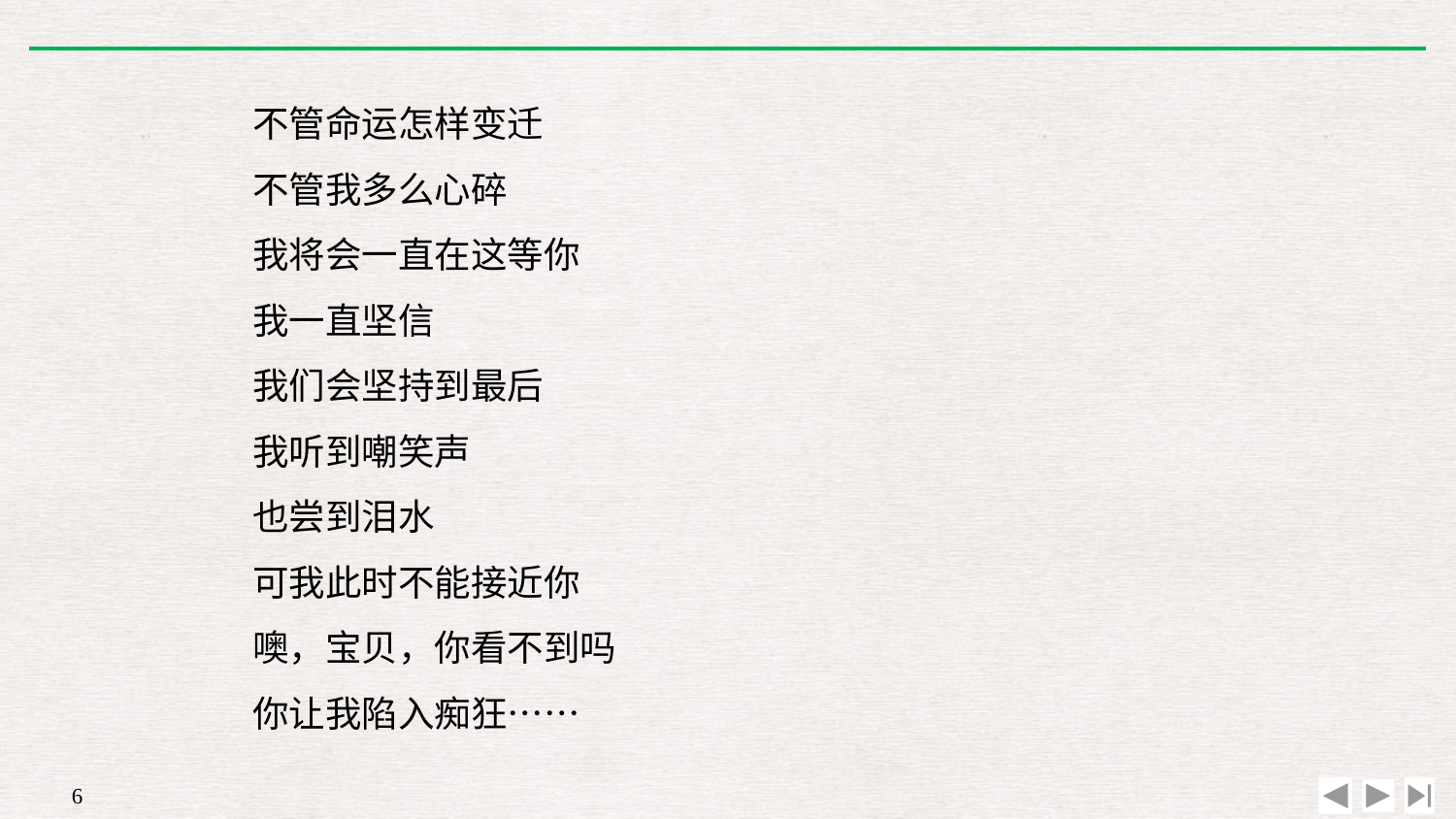

不管命运怎样变迁
不管我多么心碎
我将会一直在这等你
我一直坚信
我们会坚持到最后
我听到嘲笑声
也尝到泪水
可我此时不能接近你
噢，宝贝，你看不到吗
你让我陷入痴狂……